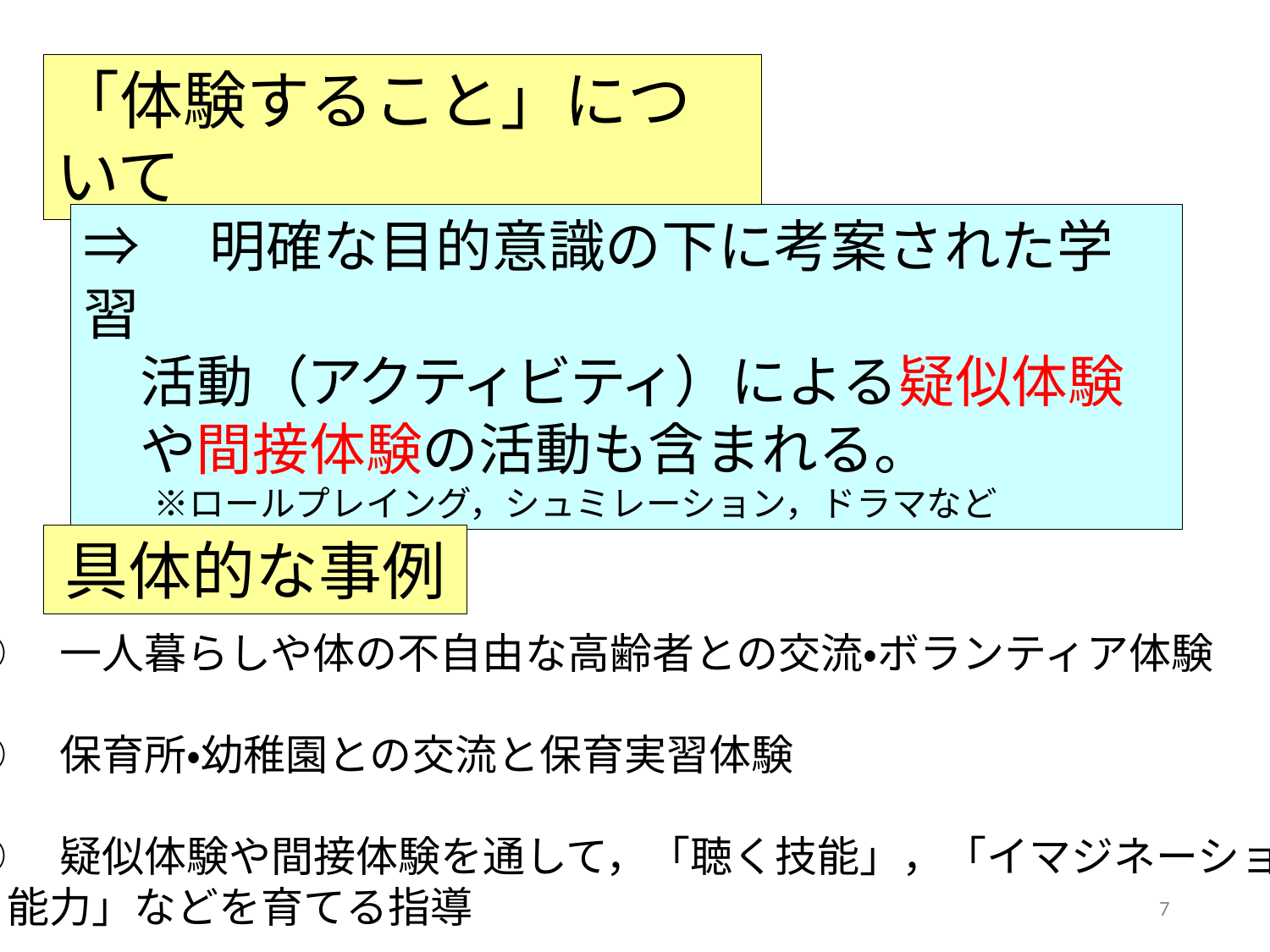

「体験すること」について
⇒　明確な目的意識の下に考案された学習
　活動（アクティビティ）による疑似体験
　や間接体験の活動も含まれる。
　　※ロールプレイング，シュミレーション，ドラマなど
具体的な事例
○　一人暮らしや体の不自由な高齢者との交流・ボランティア体験

○　保育所・幼稚園との交流と保育実習体験

○　疑似体験や間接体験を通して，「聴く技能」，「イマジネーション
　能力」などを育てる指導
7